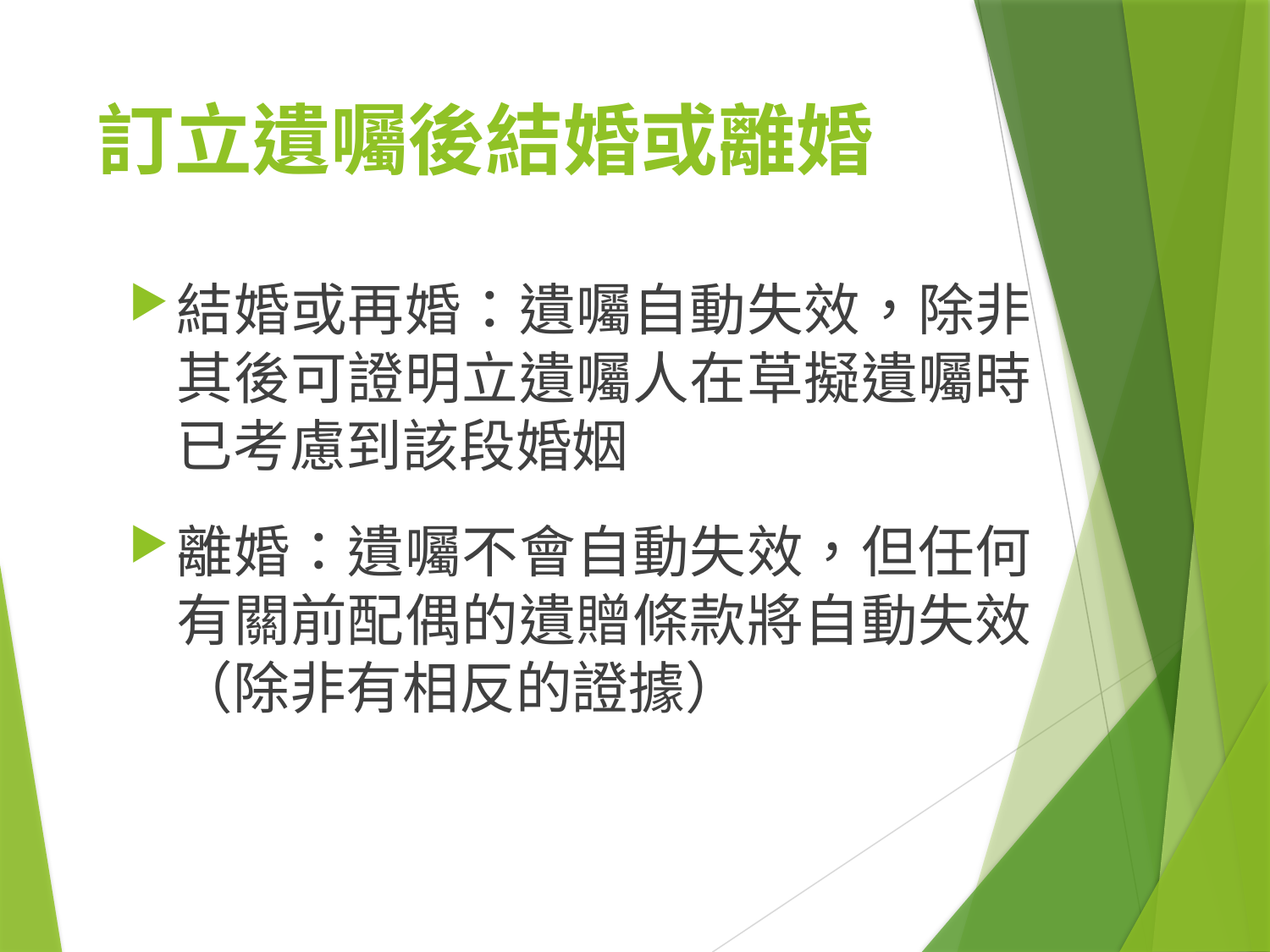

# 訂立遺囑後結婚或離婚
結婚或再婚：遺囑自動失效，除非其後可證明立遺囑人在草擬遺囑時已考慮到該段婚姻
離婚：遺囑不會自動失效，但任何有關前配偶的遺贈條款將自動失效（除非有相反的證據）